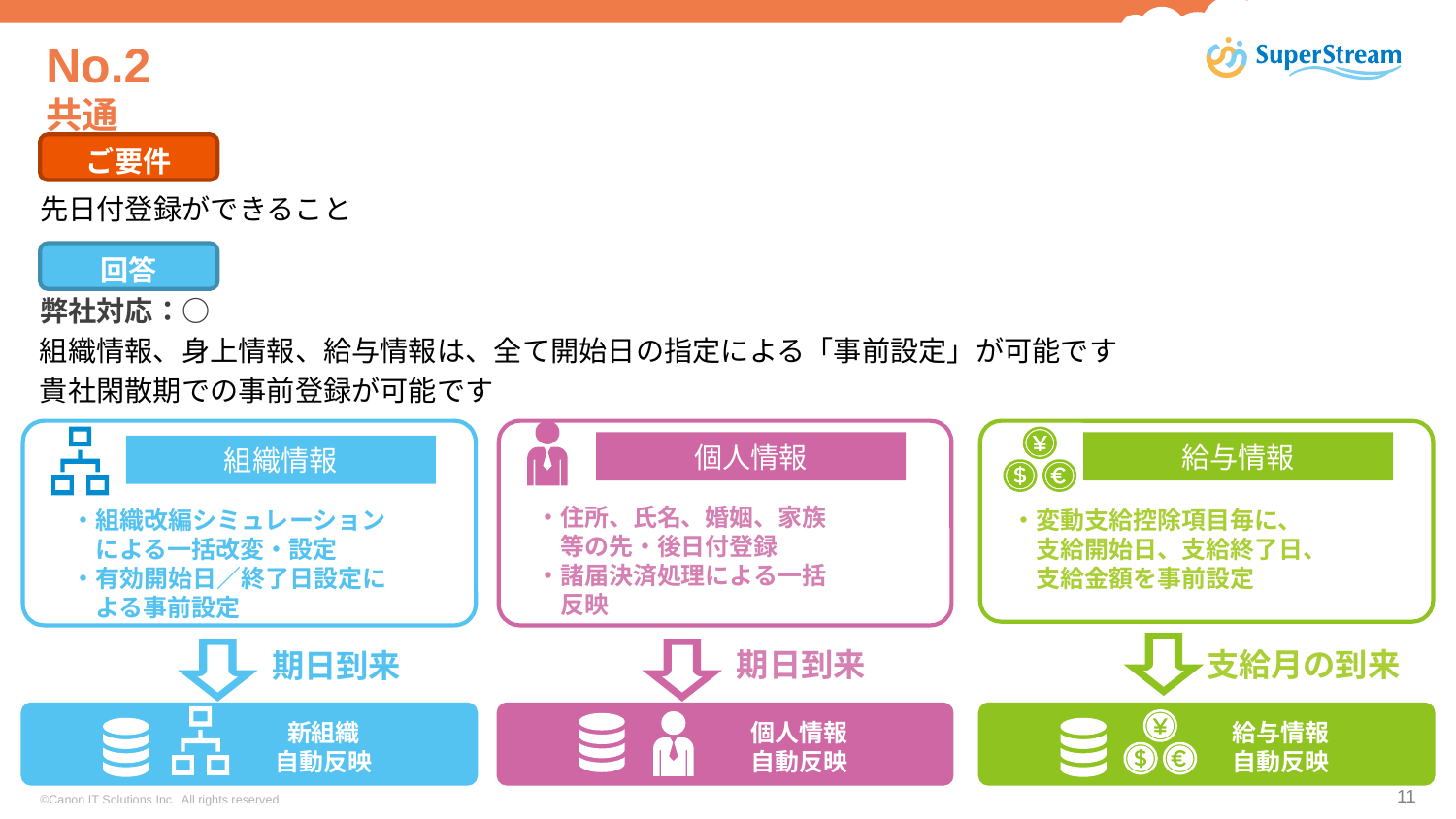

# No.2 共通
ご要件
先日付登録ができること
回答
　弊社対応：○
　組織情報、身上情報、給与情報は、全て開始日の指定による「事前設定」が可能です
　貴社閑散期での事前登録が可能です

個人情報
給与情報
組織情報
・住所、氏名、婚姻、家族
　等の先・後日付登録
・諸届決済処理による一括
　反映

・組織改編シミュレーション
　による一括改変・設定
・有効開始日／終了日設定に
　よる事前設定

・変動支給控除項目毎に、
　支給開始日、支給終了日、
　支給金額を事前設定

期日到来
支給月の到来
期日到来

新組織
自動反映
個人情報
自動反映
給与情報
自動反映

©Canon IT Solutions Inc.  All rights reserved.
11